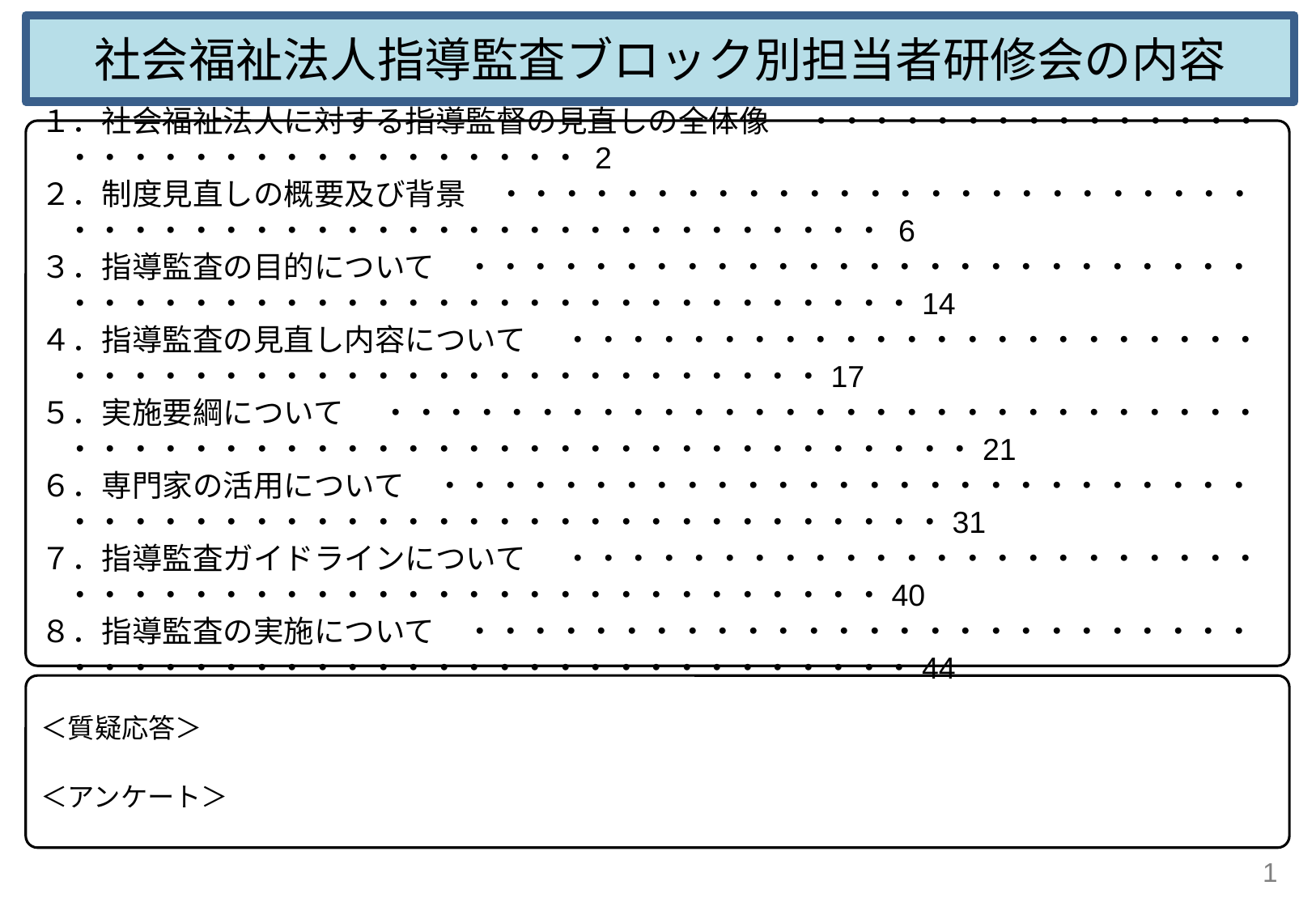

社会福祉法人指導監査ブロック別担当者研修会の内容
１．社会福祉法人に対する指導監督の見直しの全体像　 ・・・・・・・・・・・・・・・・・・・・・・・・・・・・・・・・ 2
２．制度見直しの概要及び背景　・・・・・・・・・・・・・・・・・・・・・・・・・・・・・・・・・・・・・・・・・・・・・・・・・・・・ 6
３．指導監査の目的について　・・・・・・・・・・・・・・・・・・・・・・・・・・・・・・・・・・・・・・・・・・・・・・・・・・・・・・14
４．指導監査の見直し内容について　 ・・・・・・・・・・・・・・・・・・・・・・・・・・・・・・・・・・・・・・・・・・・・・・・・17
５．実施要綱について　 ・・・・・・・・・・・・・・・・・・・・・・・・・・・・・・・・・・・・・・・・・・・・・・・・・・・・・・・・・・・21
６．専門家の活用について　・・・・・・・・・・・・・・・・・・・・・・・・・・・・・・・・・・・・・・・・・・・・・・・・・・・・・・・・31
７．指導監査ガイドラインについて　 ・・・・・・・・・・・・・・・・・・・・・・・・・・・・・・・・・・・・・・・・・・・・・・・・・・40
８．指導監査の実施について　・・・・・・・・・・・・・・・・・・・・・・・・・・・・・・・・・・・・・・・・・・・・・・・・・・・・・・44
＜質疑応答＞

＜アンケート＞
1